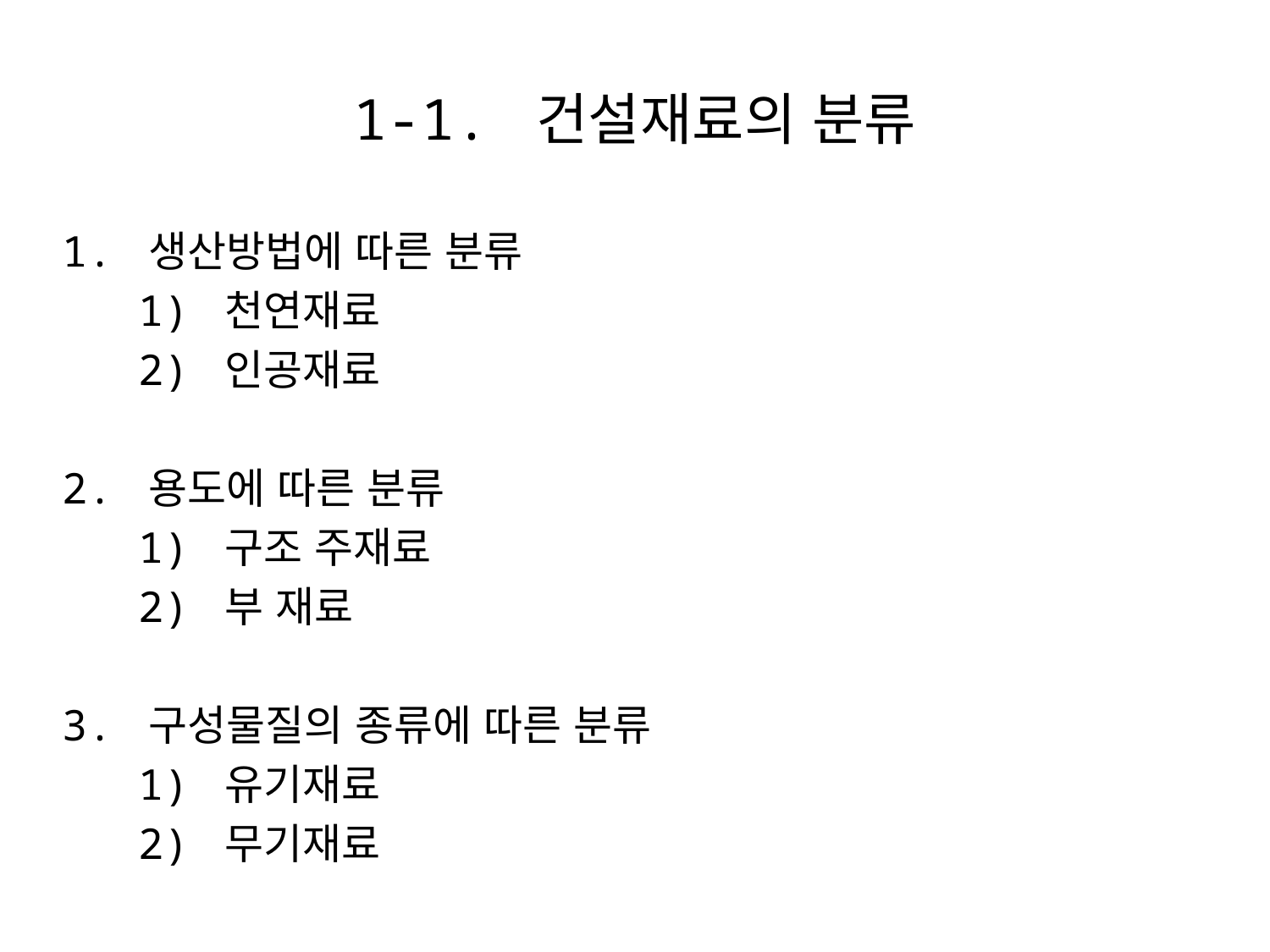

# 1-1. 건설재료의 분류
1. 생산방법에 따른 분류
   1) 천연재료
   2) 인공재료

2. 용도에 따른 분류
   1) 구조 주재료
   2) 부 재료

3. 구성물질의 종류에 따른 분류
   1) 유기재료
   2) 무기재료